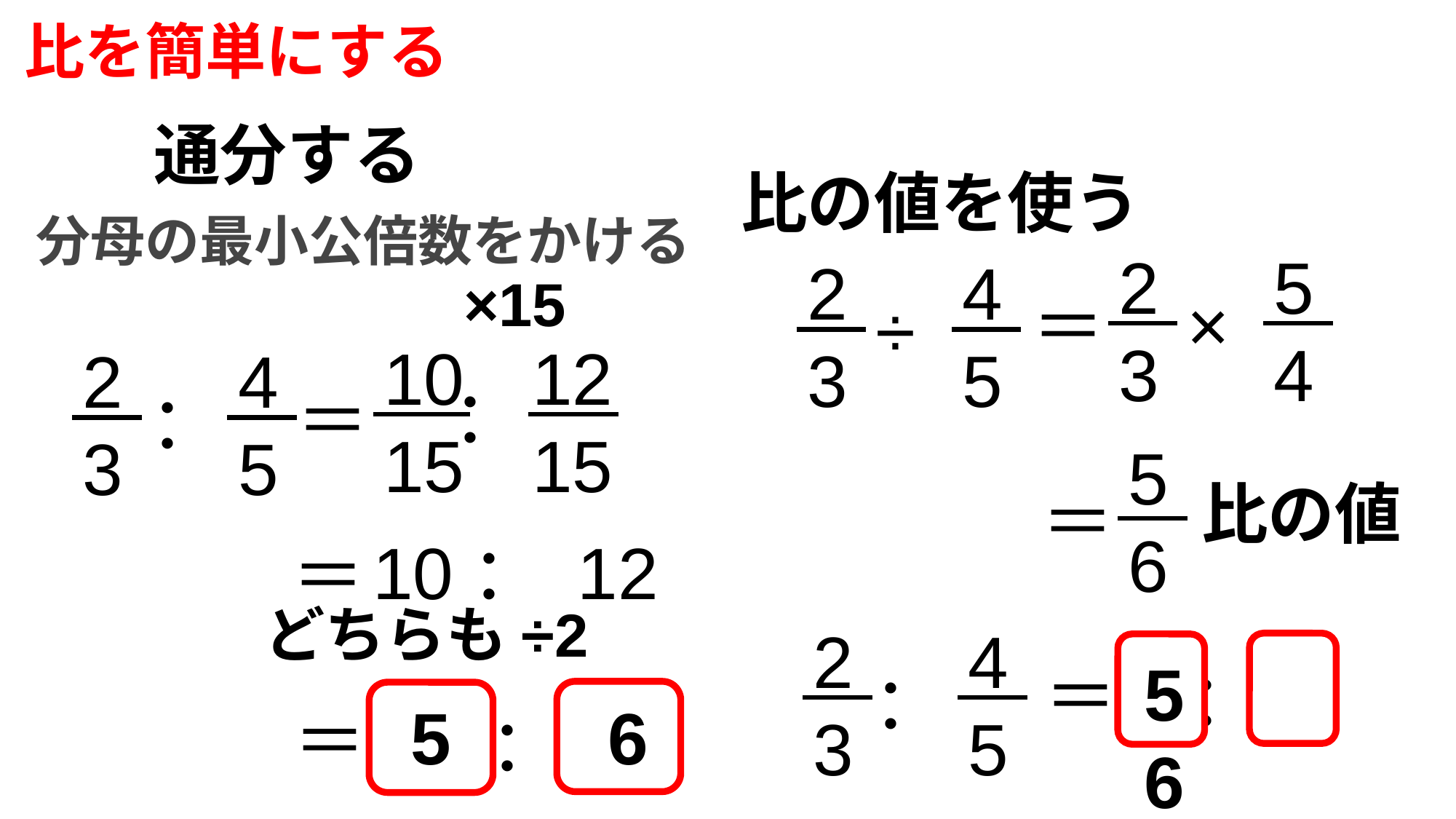

比を簡単にする
通分する
比の値を使う
分母の最小公倍数をかける
23
5
4
23
45
÷
×15
×
＝
10
15
12
15
23
45
：
：
＝
56
比の値
＝
10： 12
＝
どちらも÷2
23
45

：
5　6
＝
：

：
5　   6
＝